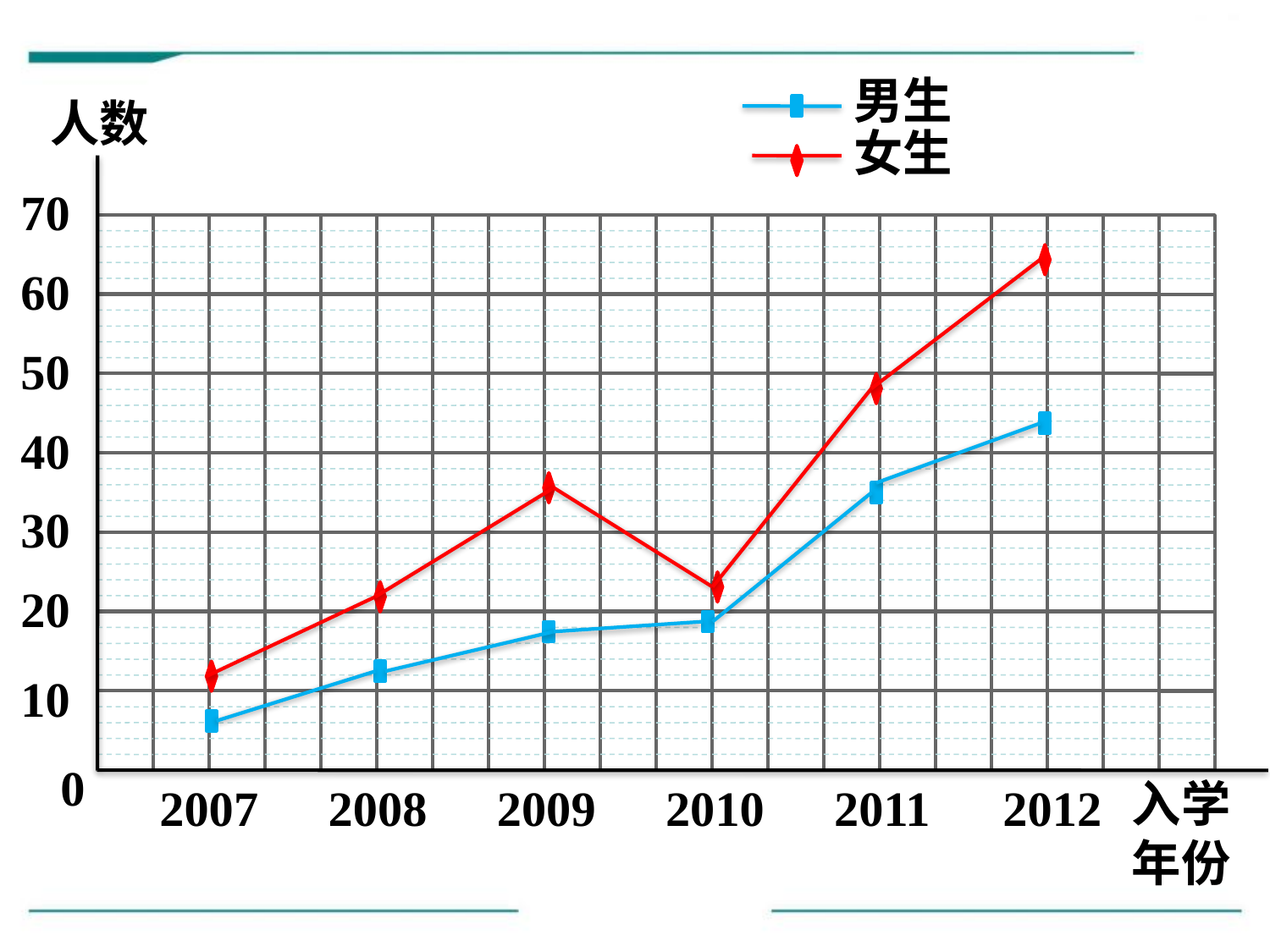

男生

人数
70

60
50
40
30
20
10
0
入学年份
2007
2008
2009
2010
2011
2012
女生